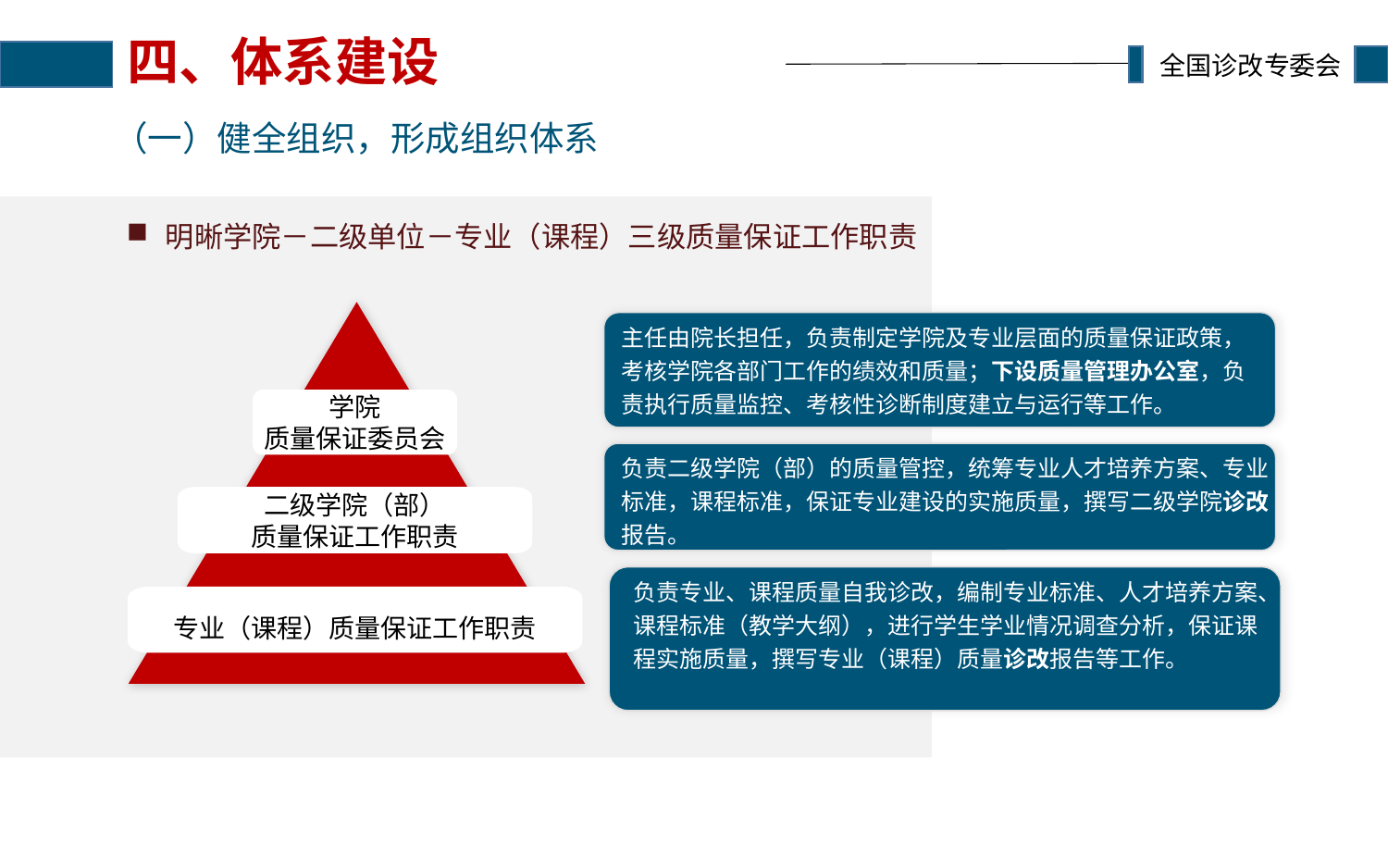

# 四、体系建设
（一）健全组织，形成组织体系
明晰学院－二级单位－专业（课程）三级质量保证工作职责

主任由院长担任，负责制定学院及专业层面的质量保证政策，考核学院各部门工作的绩效和质量；下设质量管理办公室，负责执行质量监控、考核性诊断制度建立与运行等工作。

学院
质量保证委员会
负责二级学院（部）的质量管控，统筹专业人才培养方案、专业标准，课程标准，保证专业建设的实施质量，撰写二级学院诊改报告。

二级学院（部）
质量保证工作职责
负责专业、课程质量自我诊改，编制专业标准、人才培养方案、课程标准（教学大纲），进行学生学业情况调查分析，保证课程实施质量，撰写专业（课程）质量诊改报告等工作。

专业（课程）质量保证工作职责